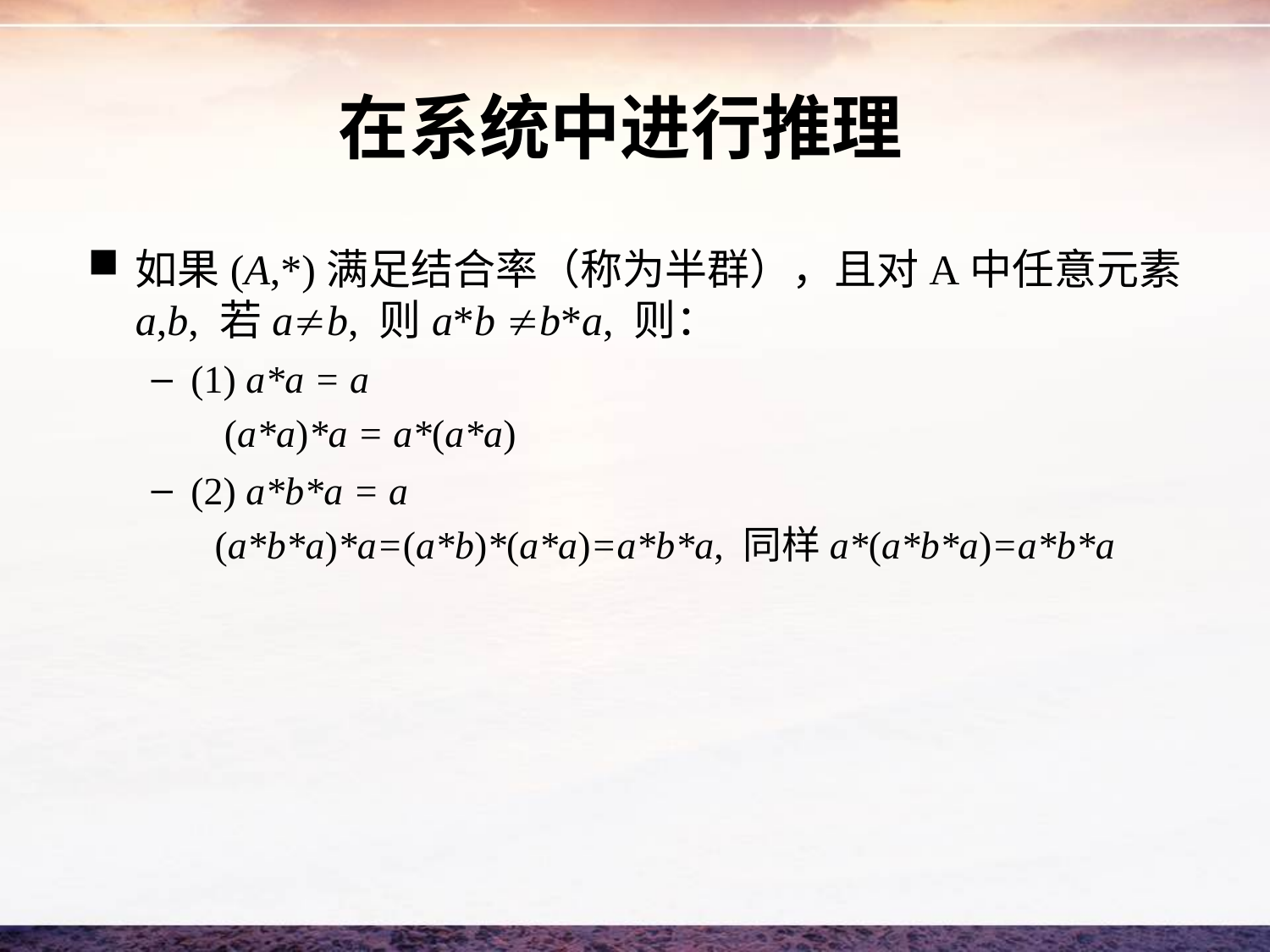

# 在系统中进行推理
如果(A,*)满足结合率（称为半群），且对A中任意元素a,b, 若a≠b, 则a*b ≠b*a, 则：
(1) a*a = a
 (a*a)*a = a*(a*a)
(2) a*b*a = a
(a*b*a)*a=(a*b)*(a*a)=a*b*a, 同样a*(a*b*a)=a*b*a